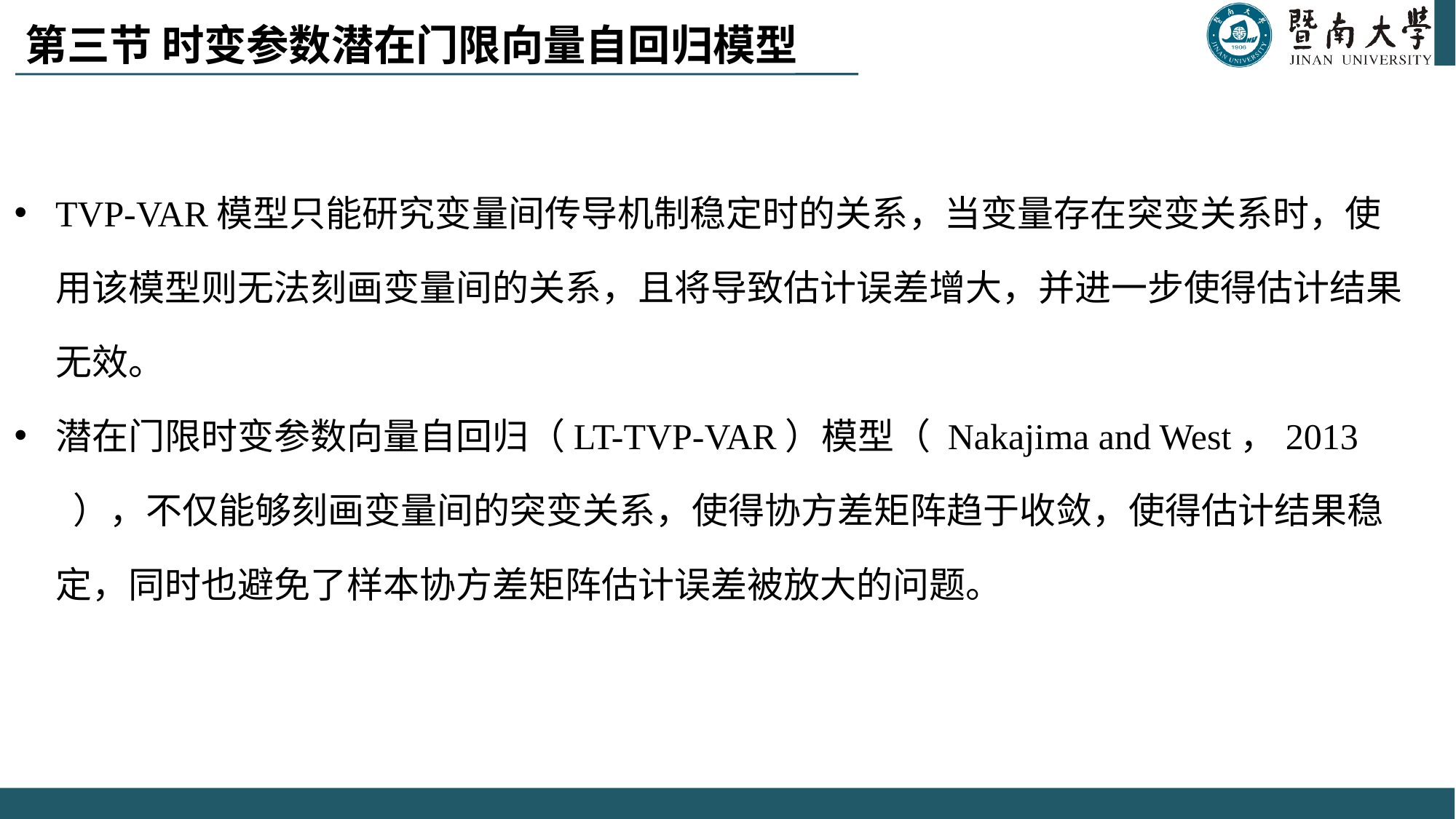

# 第三节 时变参数潜在门限向量自回归模型

TVP-VAR模型只能研究变量间传导机制稳定时的关系，当变量存在突变关系时，使用该模型则无法刻画变量间的关系，且将导致估计误差增大，并进一步使得估计结果无效。
潜在门限时变参数向量自回归（LT-TVP-VAR）模型（ Nakajima and West，2013 ），不仅能够刻画变量间的突变关系，使得协方差矩阵趋于收敛，使得估计结果稳定，同时也避免了样本协方差矩阵估计误差被放大的问题。